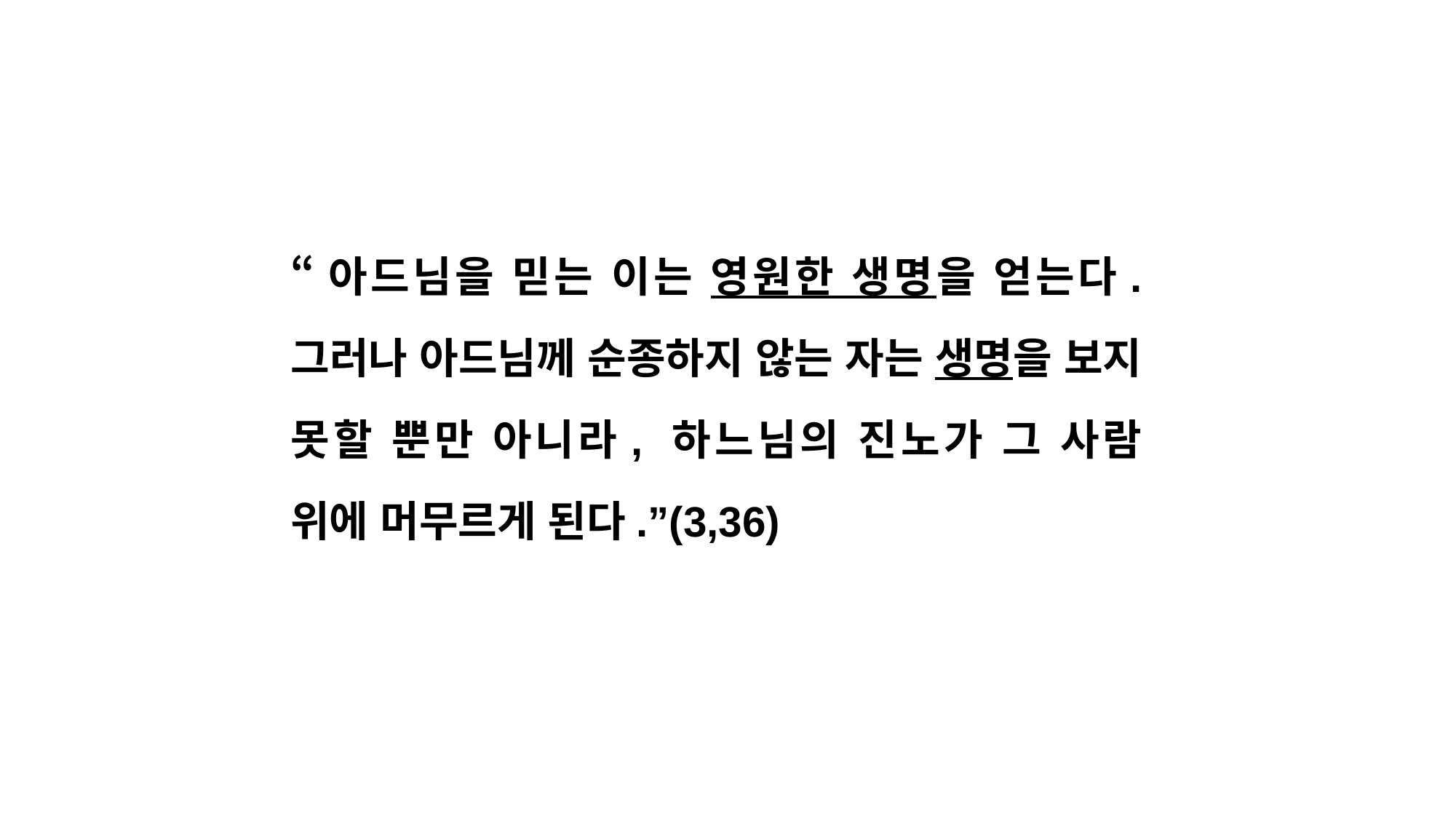

“아드님을 믿는 이는 영원한 생명을 얻는다. 그러나 아드님께 순종하지 않는 자는 생명을 보지 못할 뿐만 아니라, 하느님의 진노가 그 사람 위에 머무르게 된다.”(3,36)